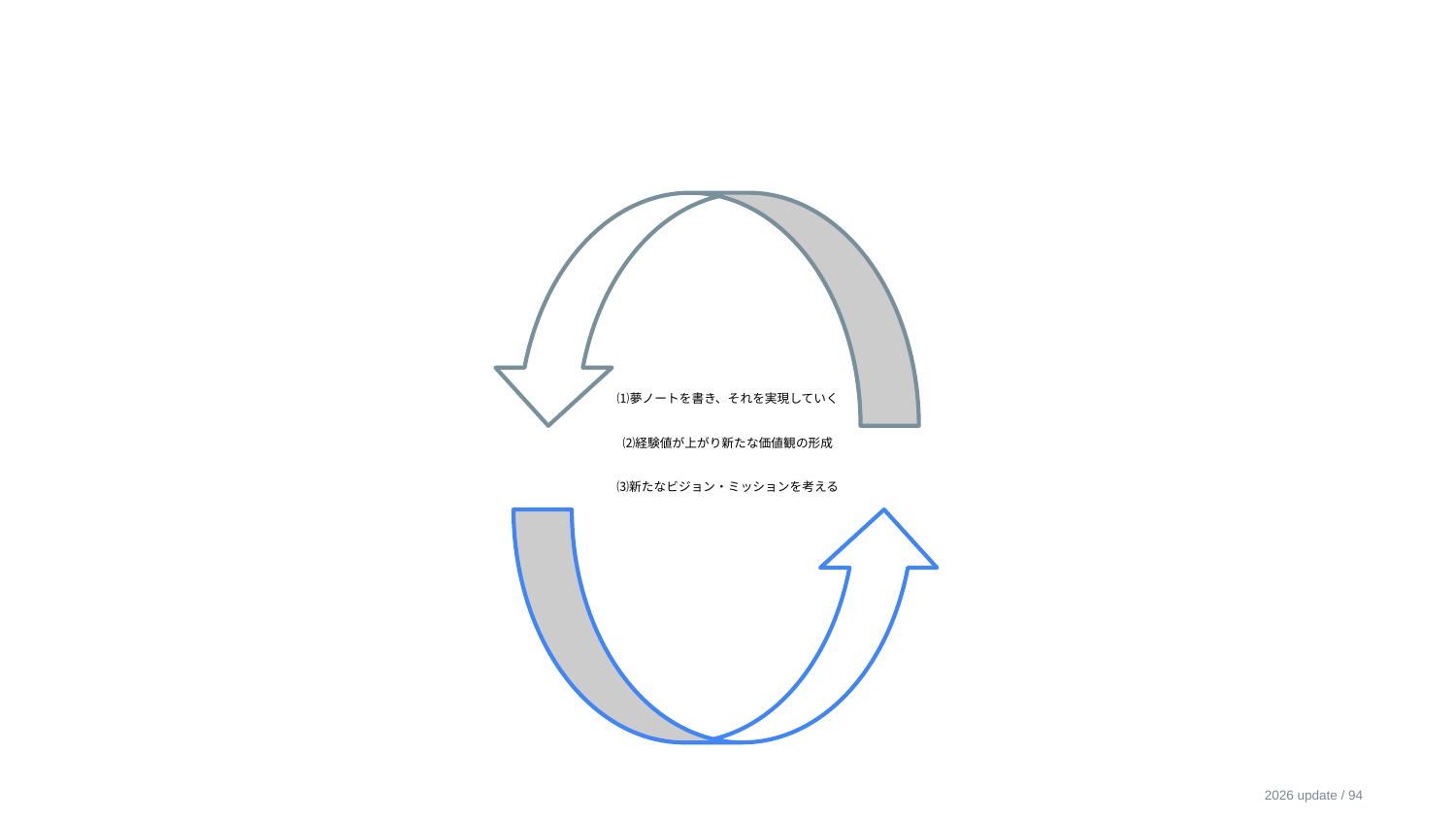

# ⑴夢ノートを書き、それを実現していく ⑵経験値が上がり新たな価値観の形成 ⑶新たなビジョン・ミッションを考える

2026 update / 94